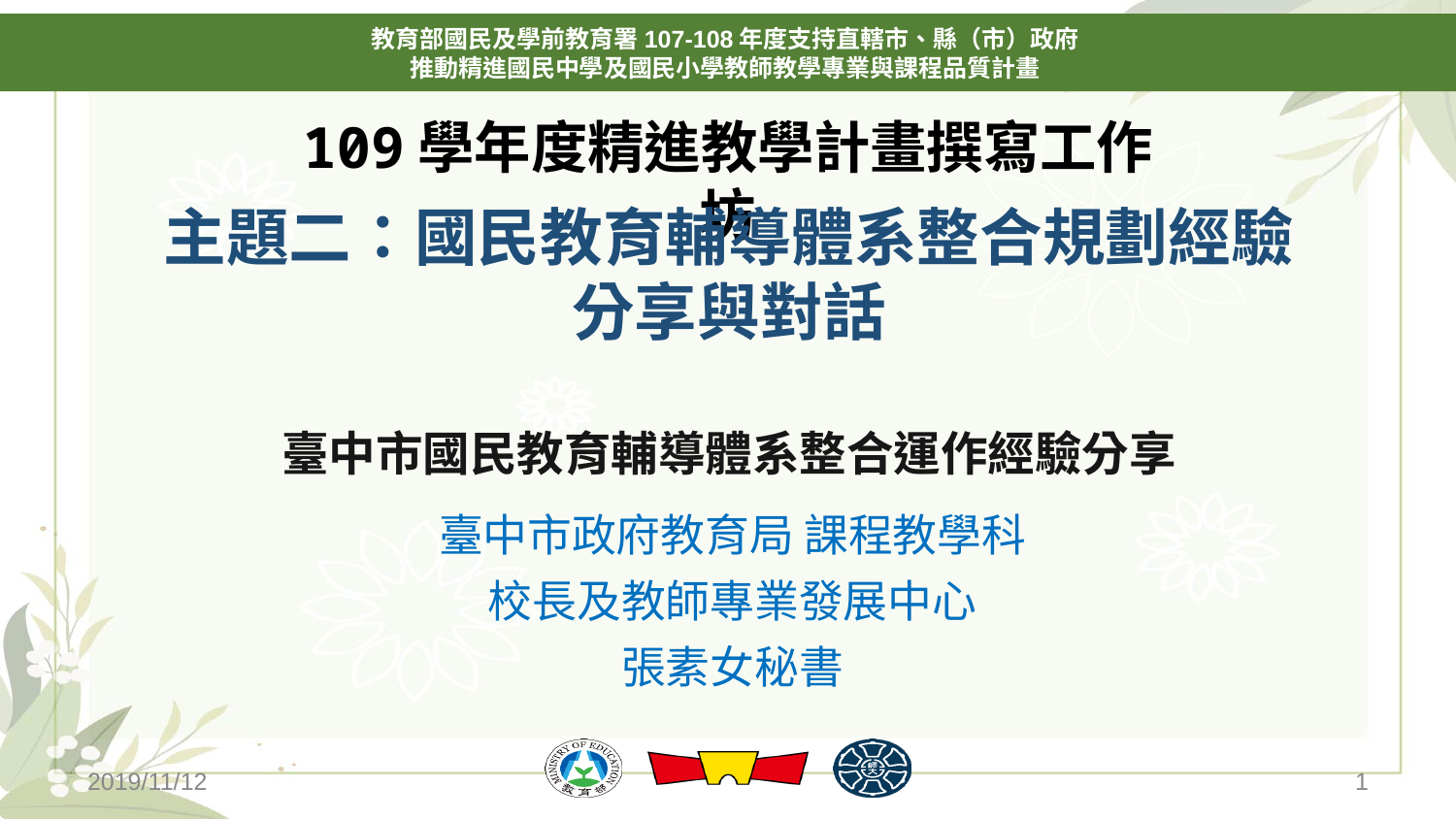

主題二：國民教育輔導體系整合規劃經驗分享與對話
臺中市國民教育輔導體系整合運作經驗分享
臺中市政府教育局 課程教學科
校長及教師專業發展中心
張素女秘書
2019/11/12
1